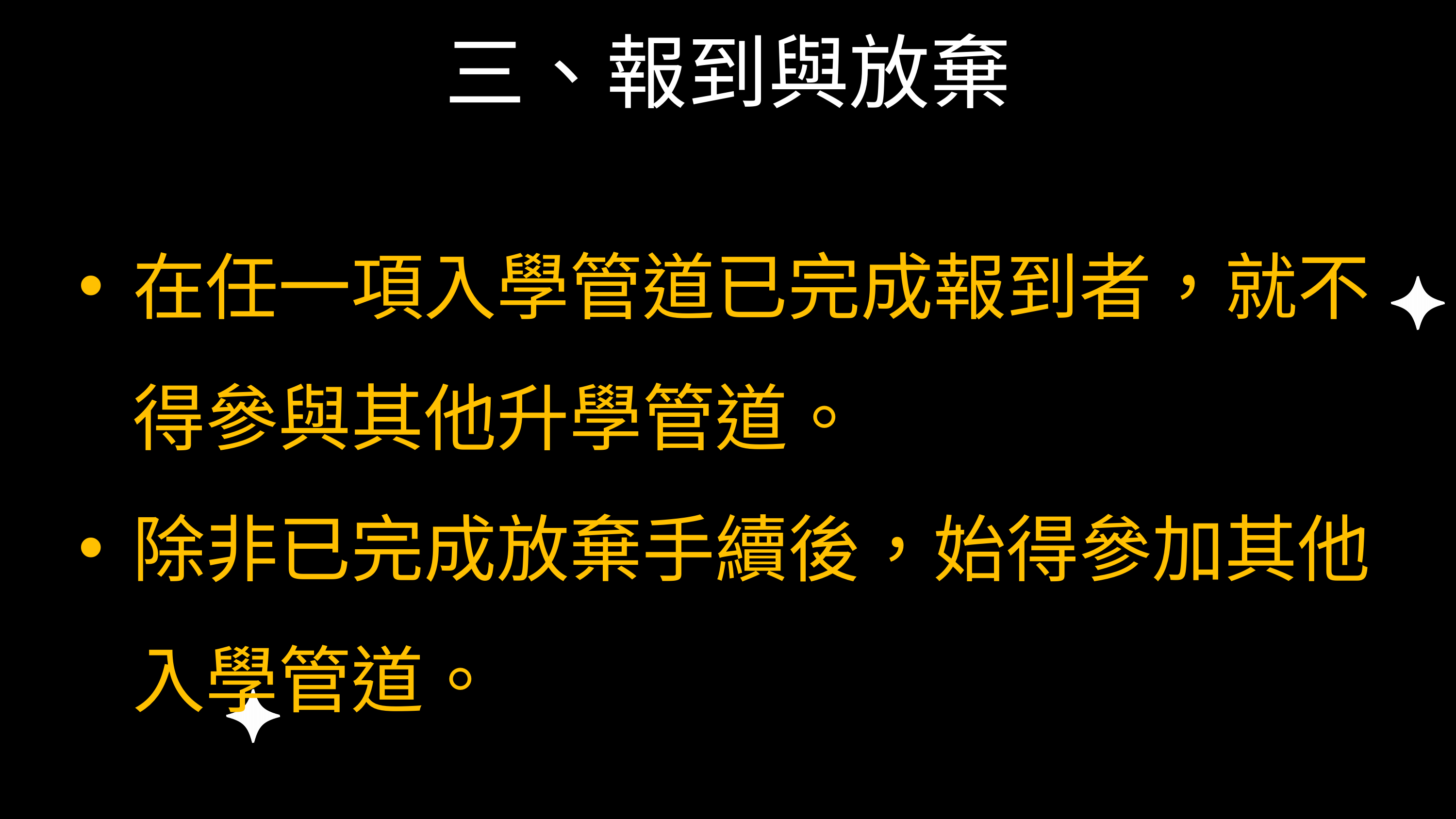

三、報到與放棄
在任一項入學管道已完成報到者，就不得參與其他升學管道。
除非已完成放棄手續後，始得參加其他入學管道。